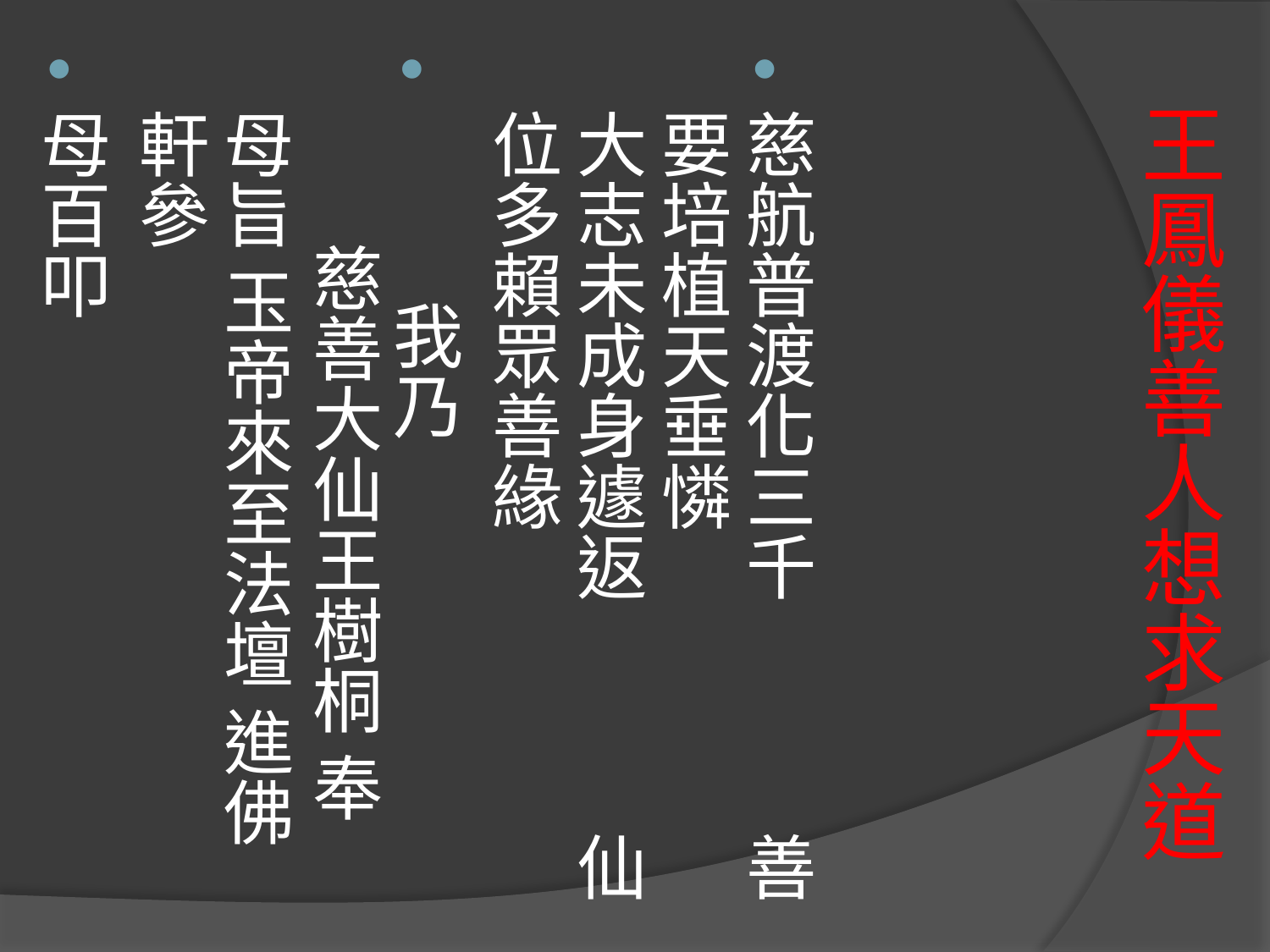

慈航普渡化三千　          善要培植天垂憐
大志未成身遽返　          仙位多賴眾善緣
           我乃
    　慈善大仙王樹桐 奉
母旨 玉帝來至法壇 進佛軒參
母百叩
# 王鳳儀善人想求天道